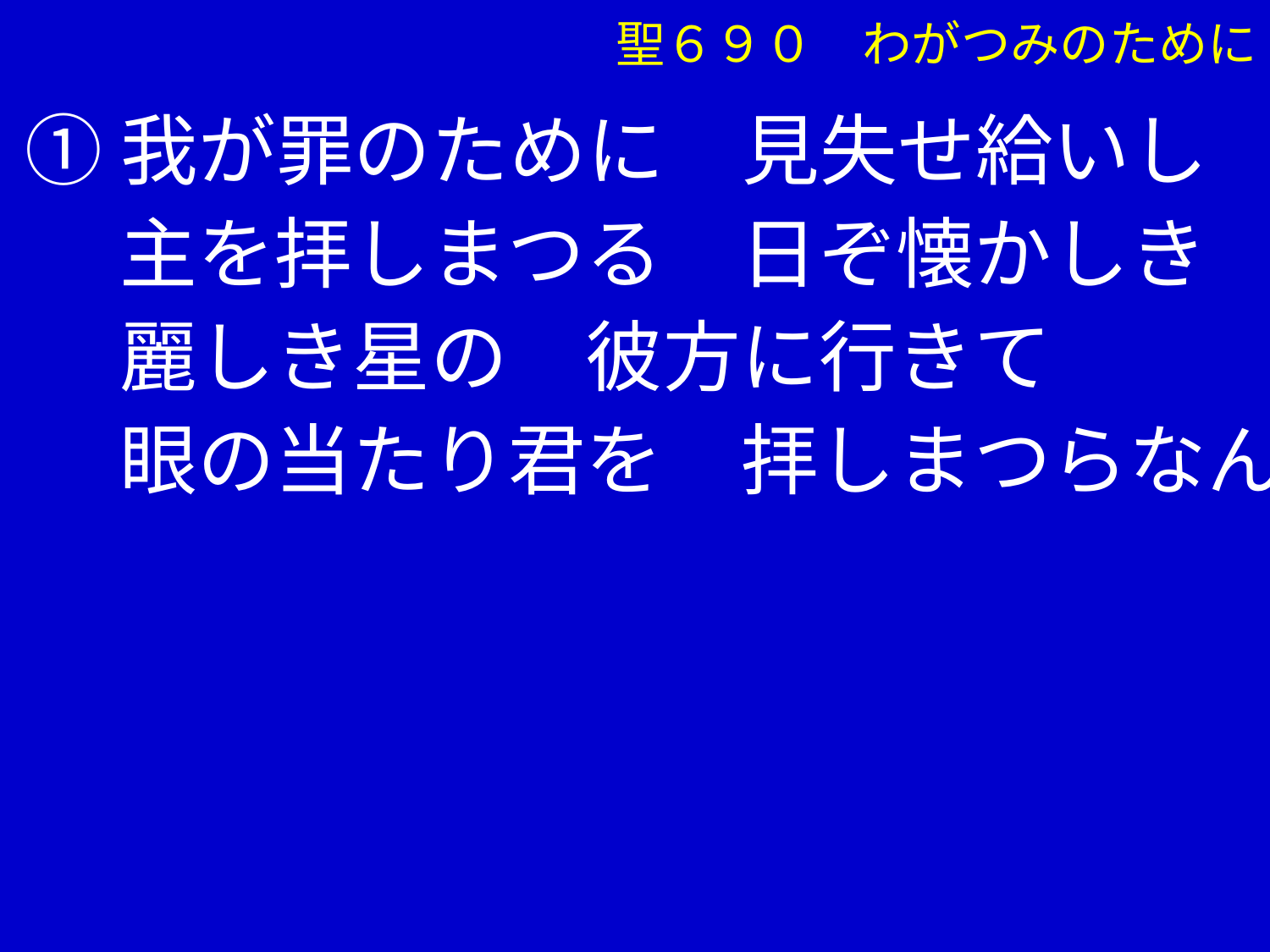

①我が罪のために　見失せ給いし
　 主を拝しまつる　日ぞ懐かしき
　 麗しき星の　彼方に行きて
　 眼の当たり君を　拝しまつらなん
聖６９０　わがつみのために